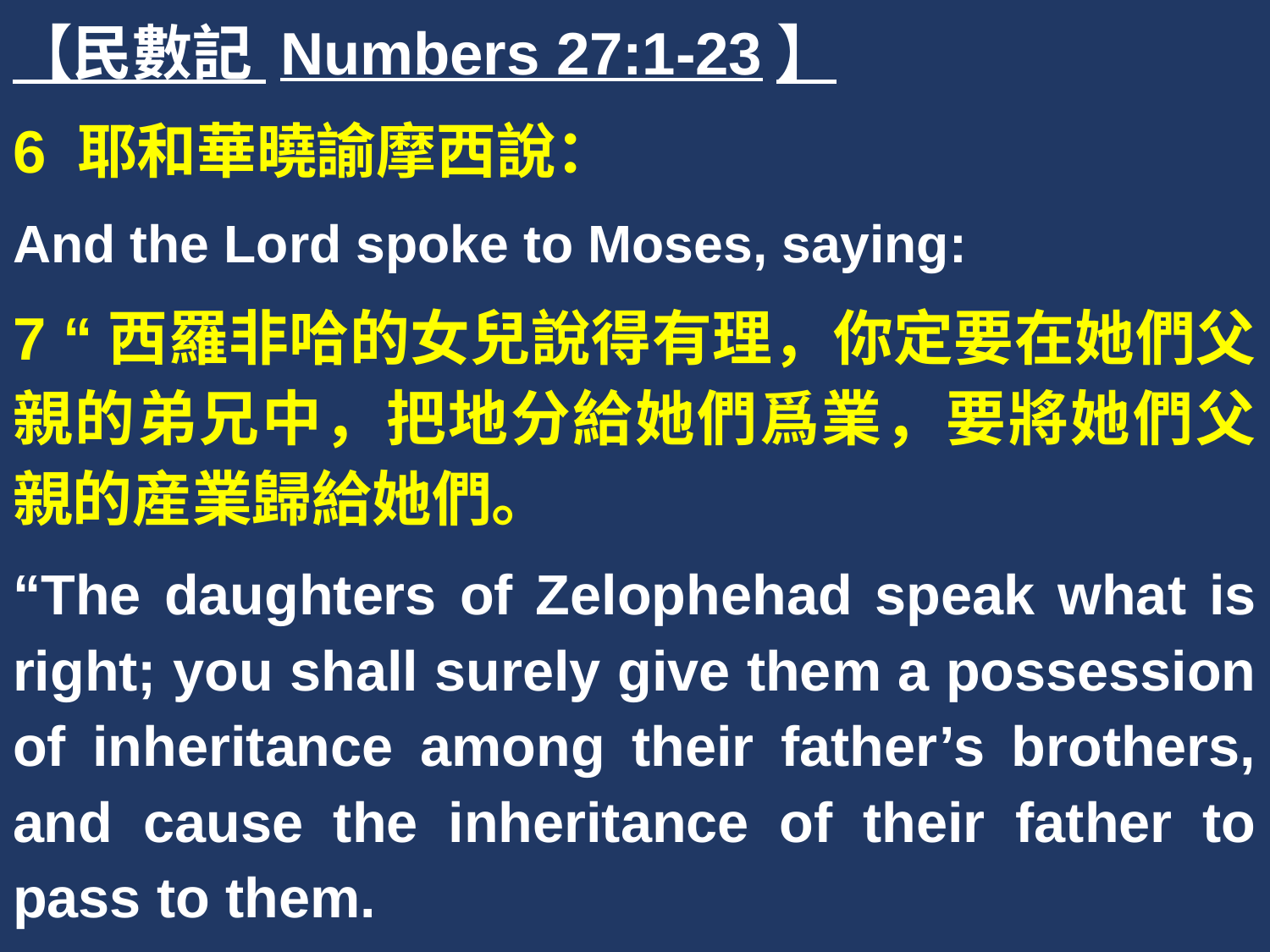

【民數記 Numbers 27:1-23】
6 耶和華曉諭摩西說：
And the Lord spoke to Moses, saying:
7 “西羅非哈的女兒說得有理，你定要在她們父親的弟兄中，把地分給她們爲業，要將她們父親的産業歸給她們。
“The daughters of Zelophehad speak what is right; you shall surely give them a possession of inheritance among their father’s brothers, and cause the inheritance of their father to pass to them.